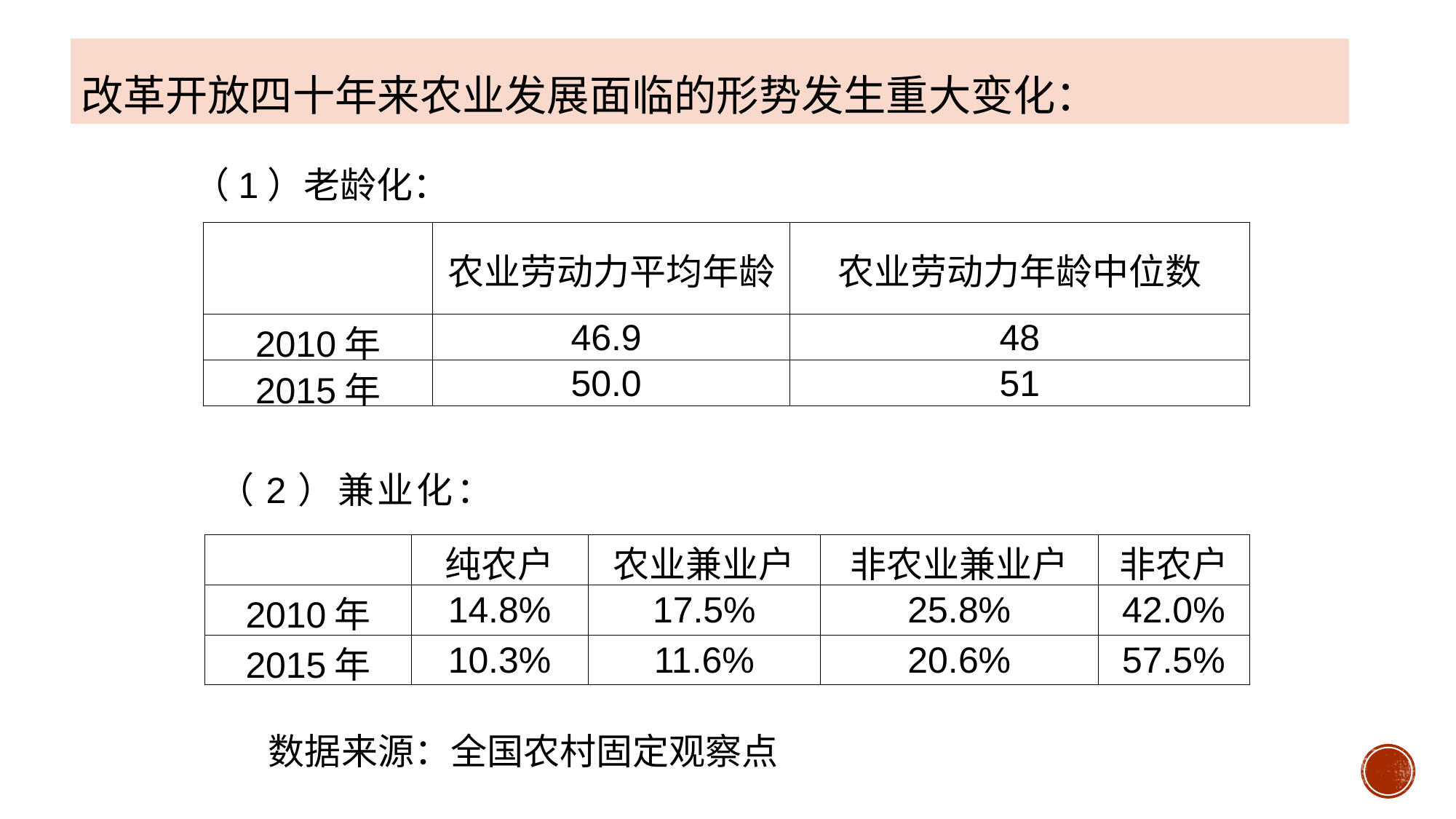

改革开放四十年来农业发展面临的形势发生重大变化：
（1）老龄化：
|  |  | 农业劳动力平均年龄 | 农业劳动力年龄中位数 |
| --- | --- | --- | --- |
|  | 2010年 | 46.9 | 48 |
|  | 2015年 | 50.0 | 51 |
（2）兼业化：
|  | 纯农户 | 农业兼业户 | 非农业兼业户 | 非农户 |
| --- | --- | --- | --- | --- |
| 2010年 | 14.8% | 17.5% | 25.8% | 42.0% |
| 2015年 | 10.3% | 11.6% | 20.6% | 57.5% |
数据来源：全国农村固定观察点